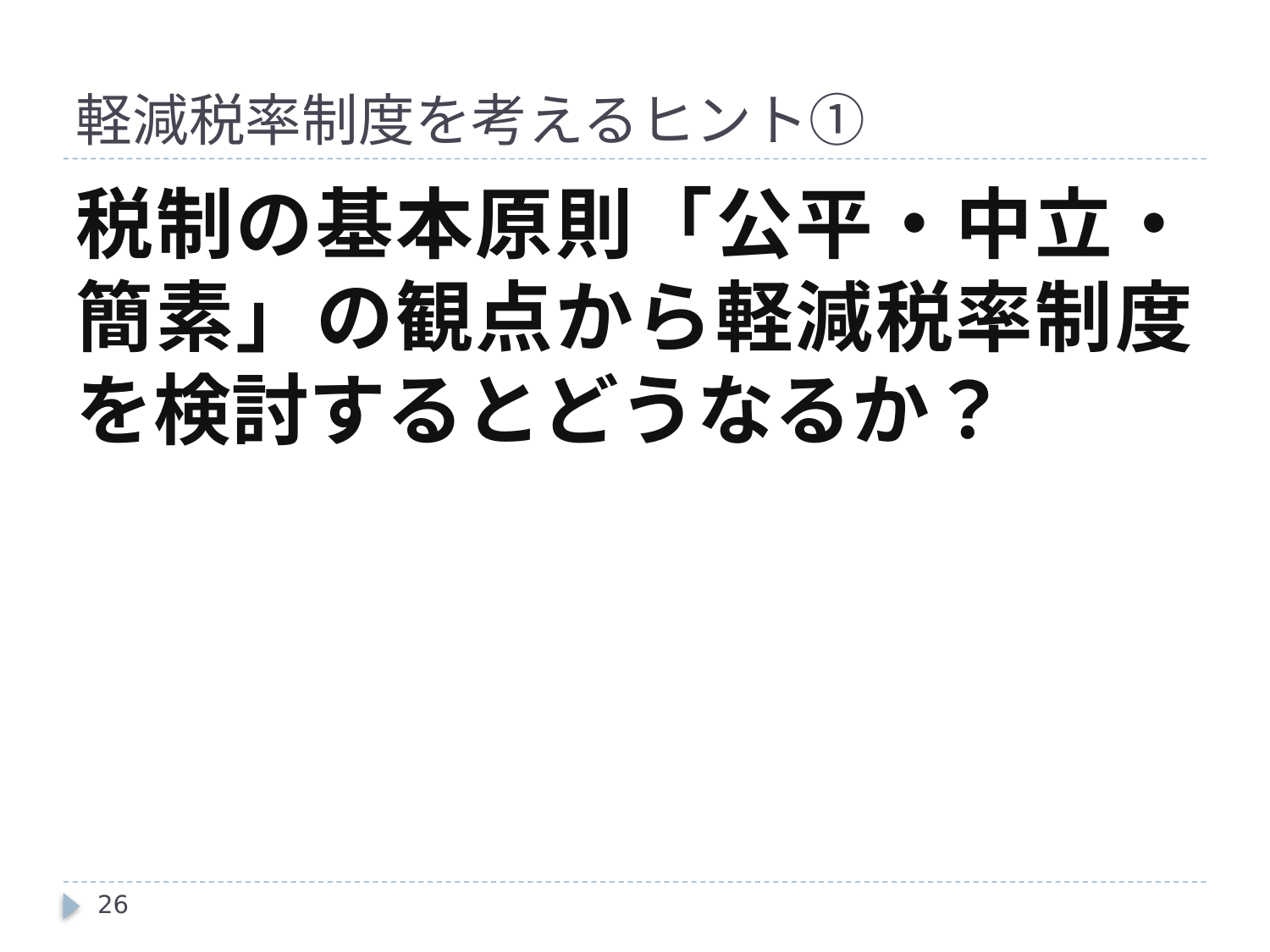

# 軽減税率制度を考えるヒント①
税制の基本原則「公平・中立・簡素」の観点から軽減税率制度を検討するとどうなるか？

26